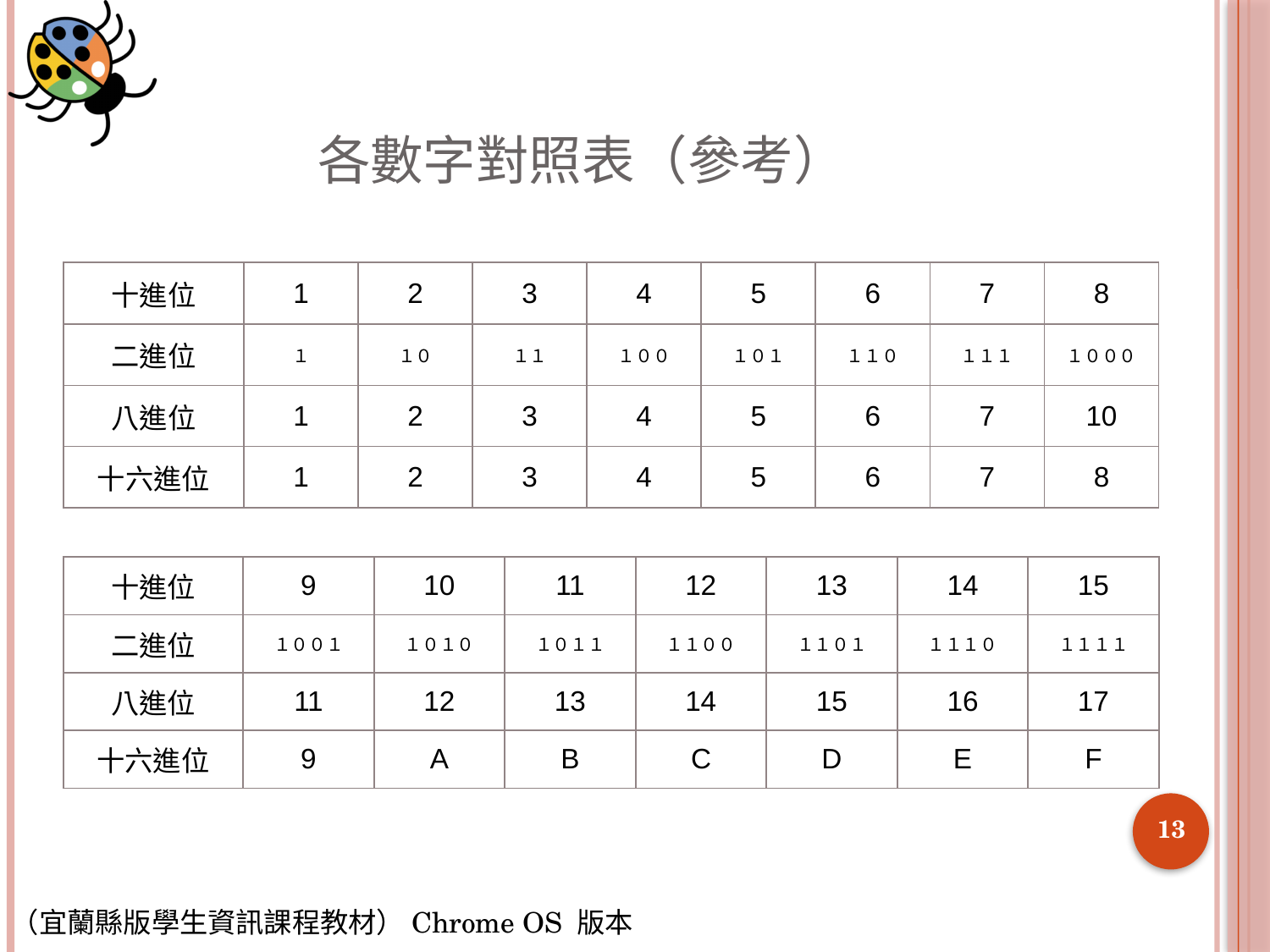

# 各數字對照表（參考）
| 十進位 | 1 | 2 | 3 | 4 | 5 | 6 | 7 | 8 |
| --- | --- | --- | --- | --- | --- | --- | --- | --- |
| 二進位 | １ | １０ | １１ | １００ | １０１ | １１０ | １１１ | １０００ |
| 八進位 | 1 | 2 | 3 | 4 | 5 | 6 | 7 | 10 |
| 十六進位 | 1 | 2 | 3 | 4 | 5 | 6 | 7 | 8 |
| 十進位 | 9 | 10 | 11 | 12 | 13 | 14 | 15 |
| --- | --- | --- | --- | --- | --- | --- | --- |
| 二進位 | １００１ | １０１０ | １０１１ | １１００ | １１０１ | １１１０ | １１１１ |
| 八進位 | 11 | 12 | 13 | 14 | 15 | 16 | 17 |
| 十六進位 | 9 | A | B | C | D | E | F |
13